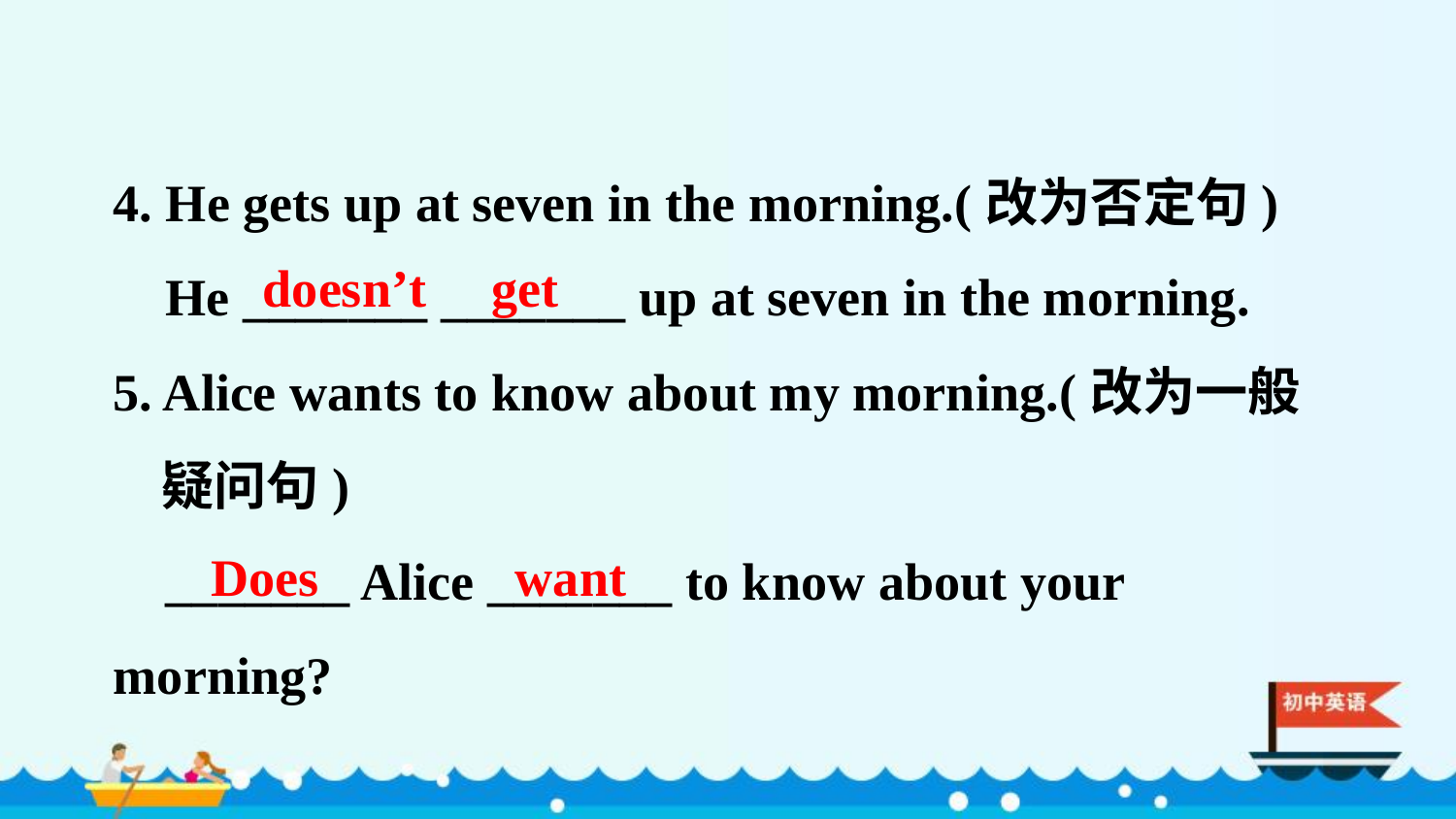

4. He gets up at seven in the morning.(改为否定句)
    He _______ _______ up at seven in the morning.
5. Alice wants to know about my morning.(改为一般
   疑问句)
    _______ Alice _______ to know about your morning?
doesn’t     get
Does               want